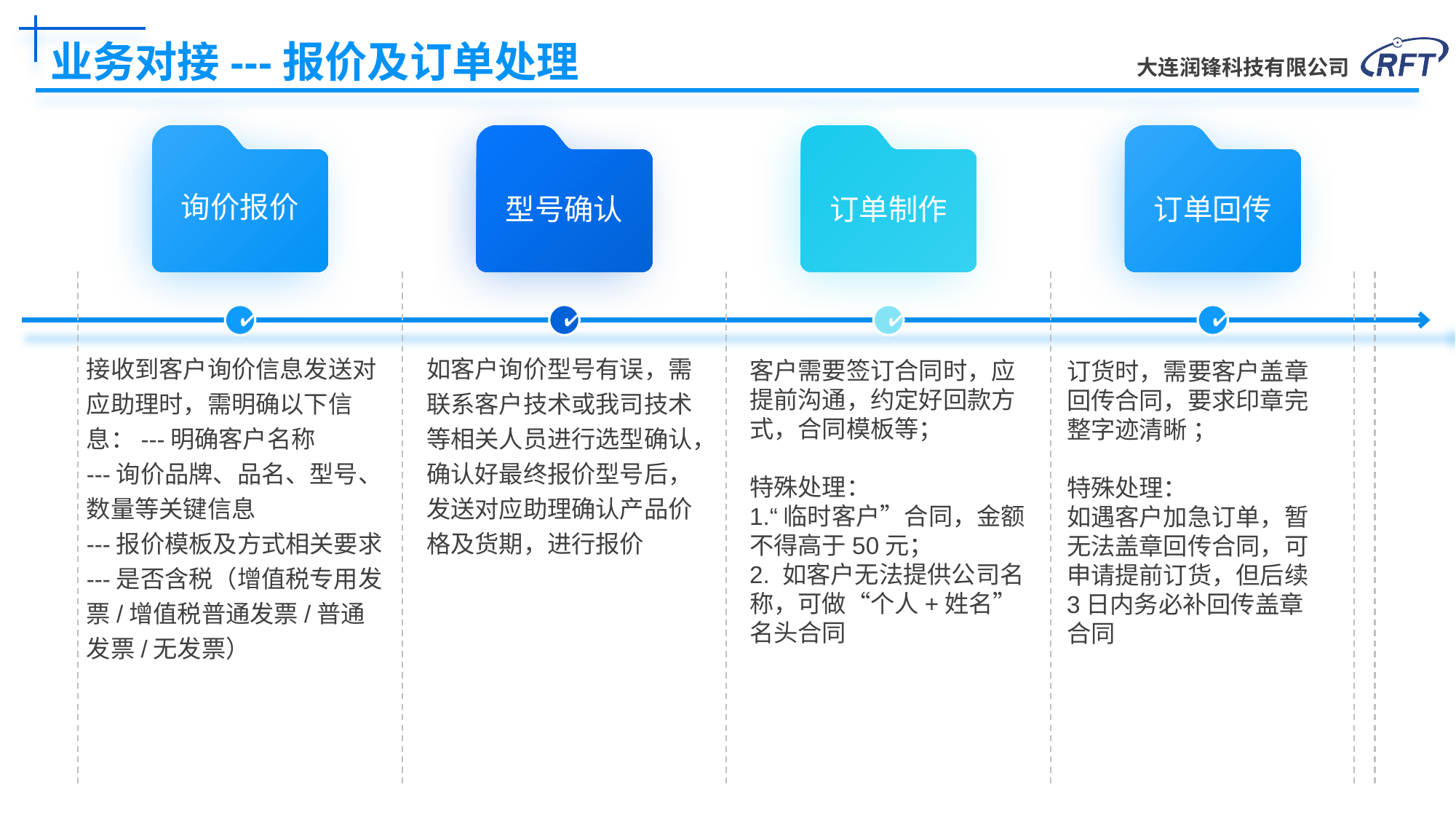

# 业务对接---报价及订单处理
询价报价
型号确认
订单制作
订单回传
✔
✔
✔
✔
接收到客户询价信息发送对应助理时，需明确以下信息：---明确客户名称
---询价品牌、品名、型号、数量等关键信息
---报价模板及方式相关要求
---是否含税（增值税专用发票/增值税普通发票/普通发票/无发票）
如客户询价型号有误，需联系客户技术或我司技术等相关人员进行选型确认，确认好最终报价型号后，发送对应助理确认产品价格及货期，进行报价
客户需要签订合同时，应提前沟通，约定好回款方式，合同模板等；

特殊处理：
1.“临时客户”合同，金额不得高于50元；
2. 如客户无法提供公司名称，可做“个人+姓名”名头合同
订货时，需要客户盖章回传合同，要求印章完整字迹清晰 ；

特殊处理：
如遇客户加急订单，暂无法盖章回传合同，可申请提前订货，但后续3日内务必补回传盖章合同